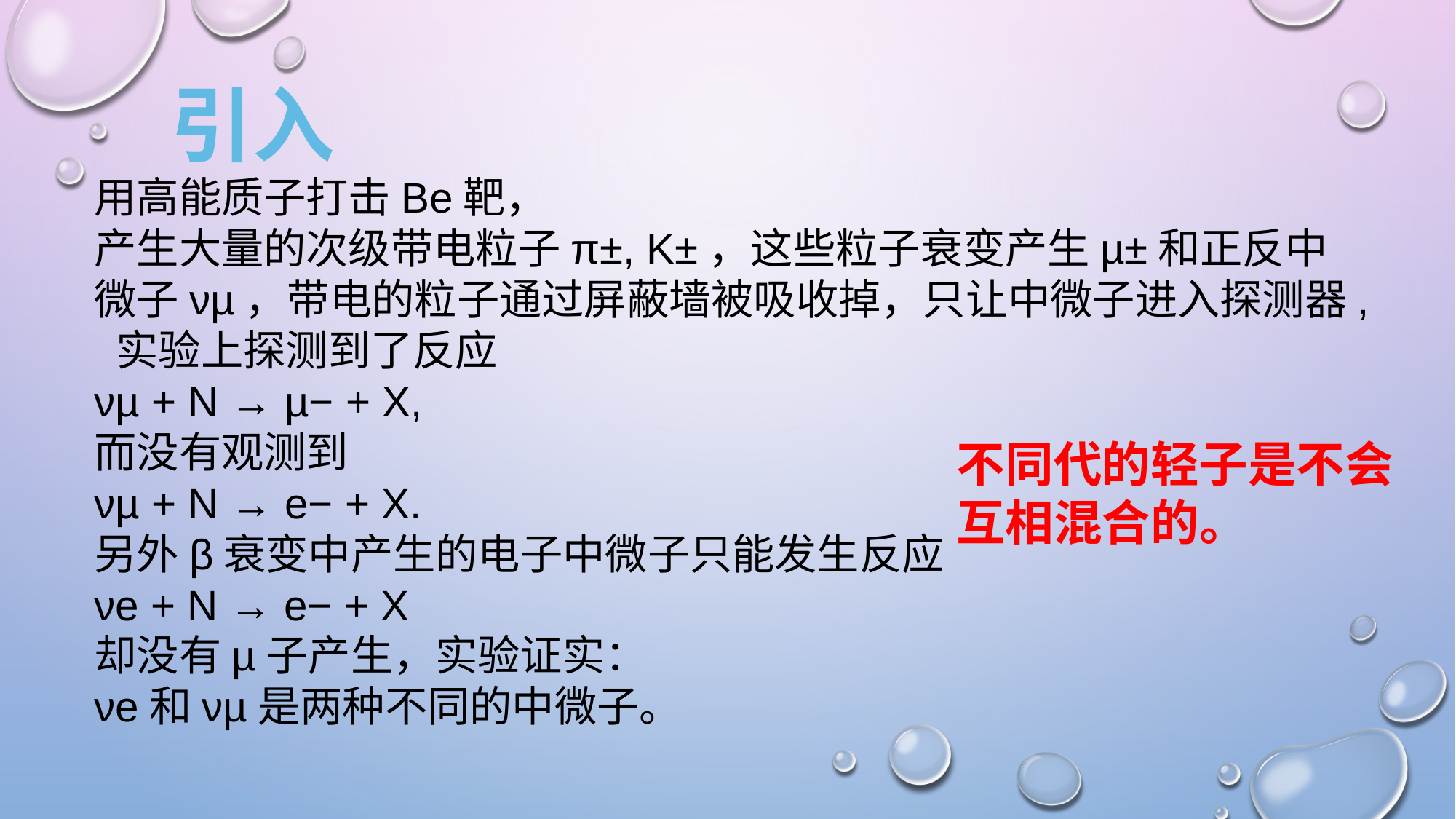

引入
用高能质子打击Be靶，
产生大量的次级带电粒子π±, K±，这些粒子衰变产生µ±和正反中微子νµ，带电的粒子通过屏蔽墙被吸收掉，只让中微子进入探测器, 实验上探测到了反应
νµ + N → µ− + X,
而没有观测到
νµ + N → e− + X.
另外β衰变中产生的电子中微子只能发生反应
νe + N → e− + X
却没有µ子产生，实验证实：
νe和νµ是两种不同的中微子。

不同代的轻子是不会互相混合的。